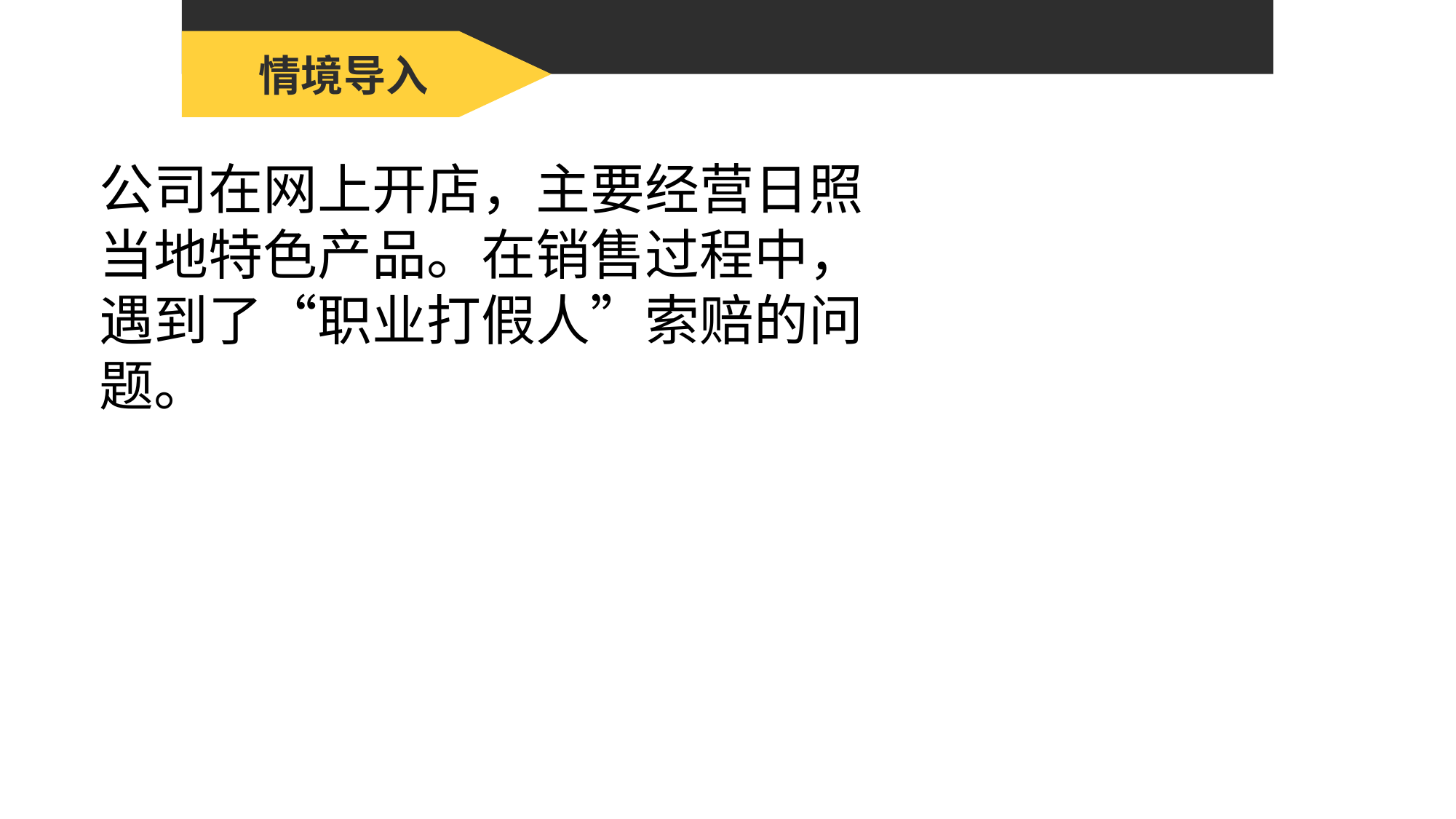

情境导入
公司在网上开店，主要经营日照当地特色产品。在销售过程中，遇到了“职业打假人”索赔的问题。